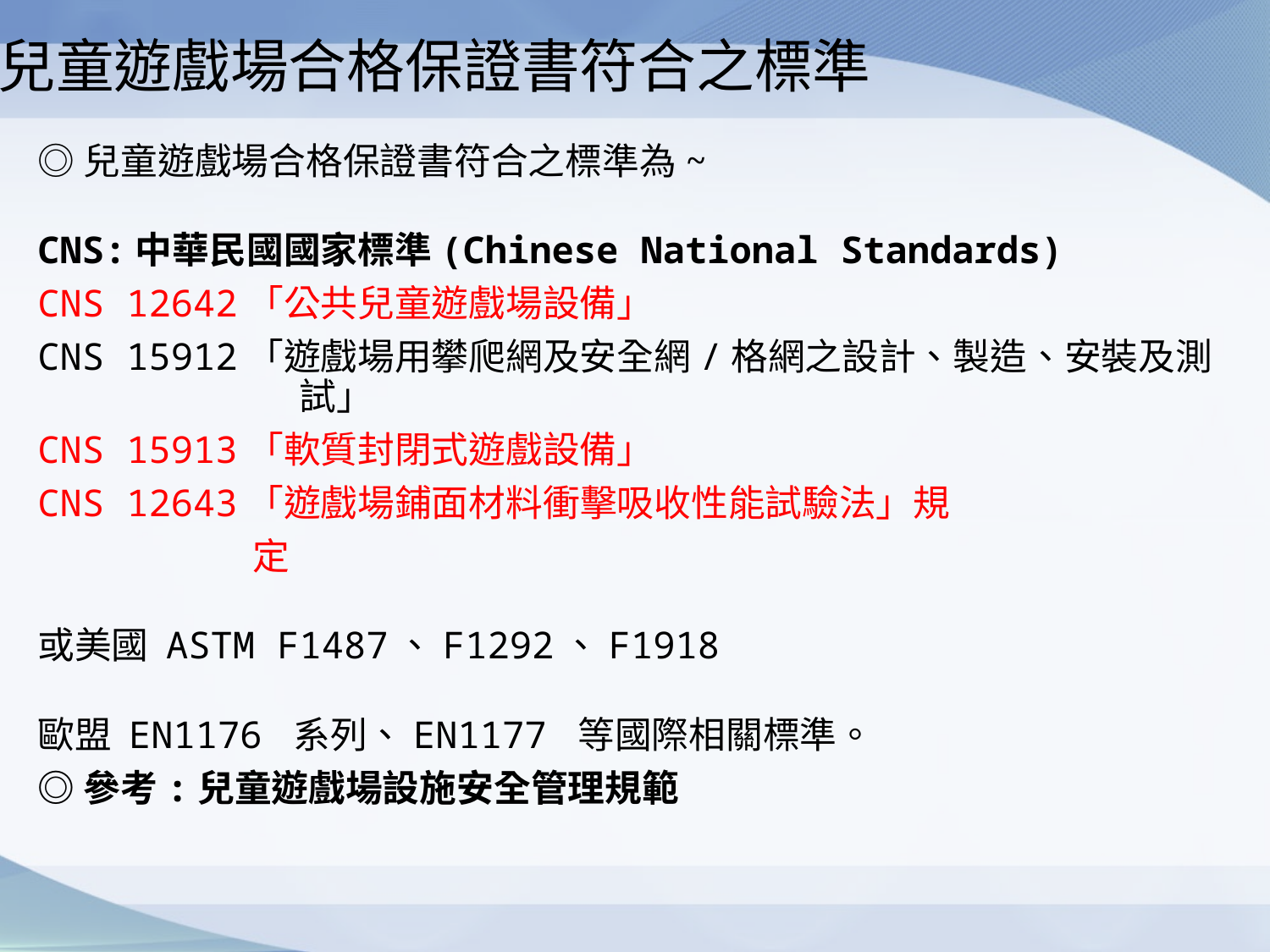

# 兒童遊戲場合格保證書符合之標準
◎兒童遊戲場合格保證書符合之標準為~

CNS:中華民國國家標準(Chinese National Standards)
CNS 12642「公共兒童遊戲場設備」
CNS 15912「遊戲場用攀爬網及安全網/格網之設計、製造、安裝及測試」
CNS 15913「軟質封閉式遊戲設備」
CNS 12643「遊戲場鋪面材料衝擊吸收性能試驗法」規
                         定

或美國 ASTM F1487、F1292、F1918

歐盟 EN1176 系列、EN1177 等國際相關標準。
◎參考:兒童遊戲場設施安全管理規範